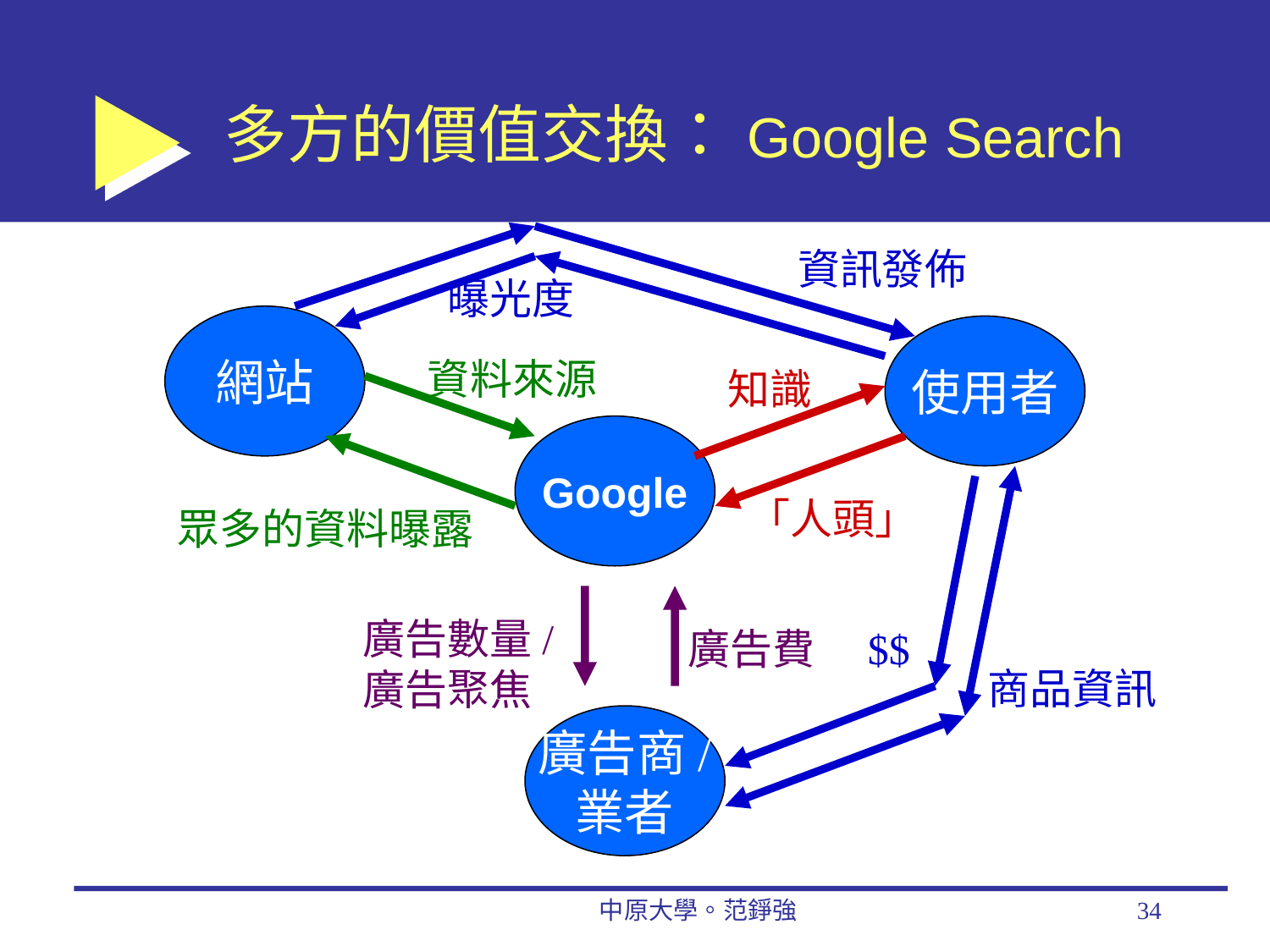

# 多方的價值交換：Google Search

資訊發佈

曝光度
網站
使用者
資料來源
知識

Google

「人頭」
眾多的資料曝露

廣告數量/
廣告聚焦
$$
廣告費
商品資訊

廣告商/
業者

中原大學。范錚強
34